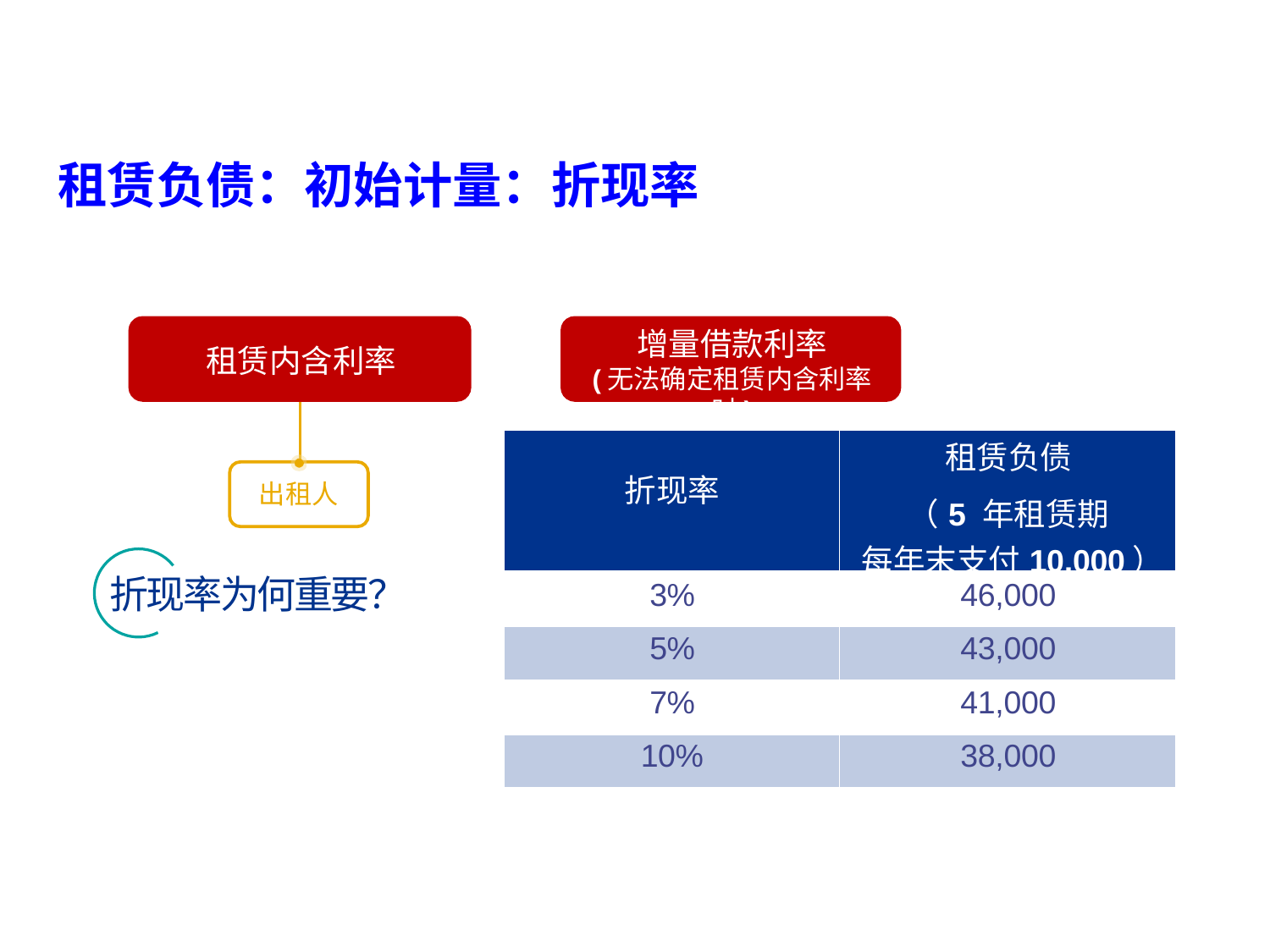

# 租赁负债：初始计量：折现率

增量借款利率
(无法确定租赁内含利率时)
租赁内含利率

| 折现率 | 租赁负债 （5 年租赁期 每年末支付10,000） |
| --- | --- |
| 3% | 46,000 |
| 5% | 43,000 |
| 7% | 41,000 |
| 10% | 38,000 |

出租人

折现率为何重要？

97